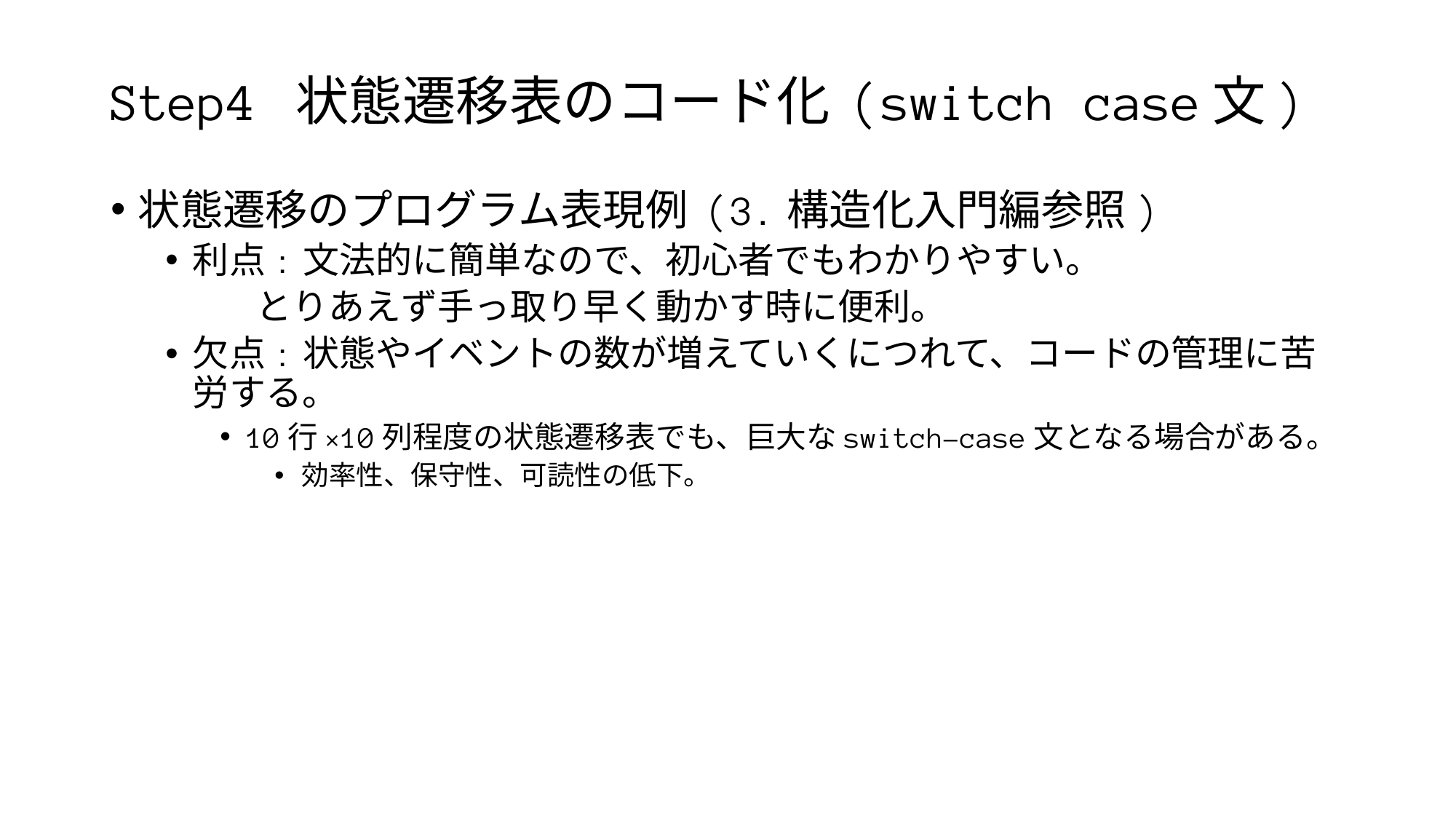

# Step4 状態遷移表のコード化 (switch case文)
状態遷移のプログラム表現例 (3.構造化入門編参照)
利点:文法的に簡単なので、初心者でもわかりやすい。
          とりあえず手っ取り早く動かす時に便利。
欠点:状態やイベントの数が増えていくにつれて、コードの管理に苦労する。
10行×10列程度の状態遷移表でも、巨大なswitch-case文となる場合がある。
効率性、保守性、可読性の低下。